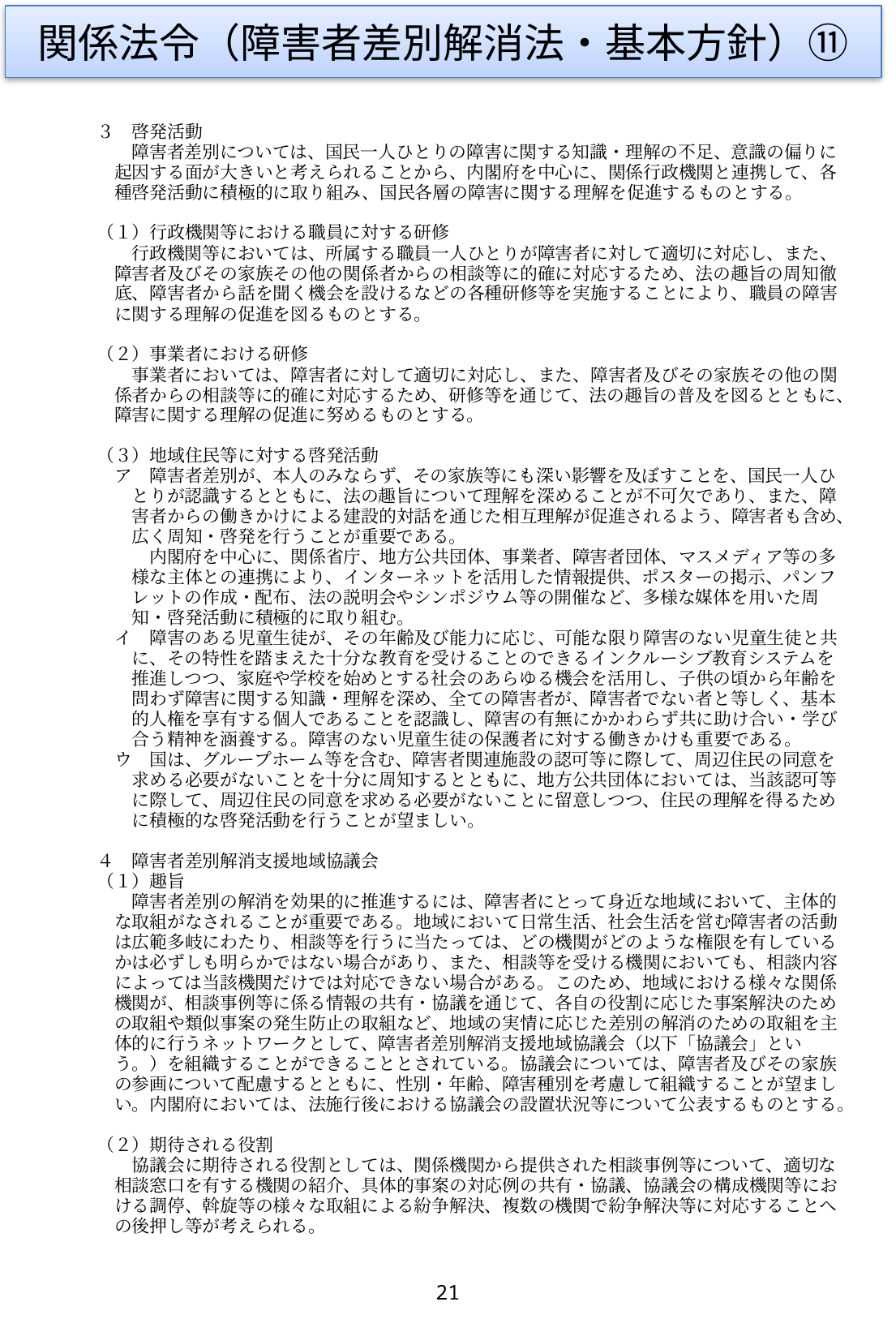

関係法令（障害者差別解消法・基本方針）⑪
　３　啓発活動
　　　障害者差別については、国民一人ひとりの障害に関する知識・理解の不足、意識の偏りに
　　起因する面が大きいと考えられることから、内閣府を中心に、関係行政機関と連携して、各
　　種啓発活動に積極的に取り組み、国民各層の障害に関する理解を促進するものとする。

　（１）行政機関等における職員に対する研修
　　　行政機関等においては、所属する職員一人ひとりが障害者に対して適切に対応し、また、
　　障害者及びその家族その他の関係者からの相談等に的確に対応するため、法の趣旨の周知徹
　　底、障害者から話を聞く機会を設けるなどの各種研修等を実施することにより、職員の障害
　　に関する理解の促進を図るものとする。

　（２）事業者における研修
　　　事業者においては、障害者に対して適切に対応し、また、障害者及びその家族その他の関
　　係者からの相談等に的確に対応するため、研修等を通じて、法の趣旨の普及を図るとともに、
　　障害に関する理解の促進に努めるものとする。

　（３）地域住民等に対する啓発活動
　　ア　障害者差別が、本人のみならず、その家族等にも深い影響を及ぼすことを、国民一人ひ
　　　とりが認識するとともに、法の趣旨について理解を深めることが不可欠であり、また、障
　　　害者からの働きかけによる建設的対話を通じた相互理解が促進されるよう、障害者も含め、
　　　広く周知・啓発を行うことが重要である。
　　　　内閣府を中心に、関係省庁、地方公共団体、事業者、障害者団体、マスメディア等の多
　　　様な主体との連携により、インターネットを活用した情報提供、ポスターの掲示、パンフ
　　　レットの作成・配布、法の説明会やシンポジウム等の開催など、多様な媒体を用いた周
　　　知・啓発活動に積極的に取り組む。
　　イ　障害のある児童生徒が、その年齢及び能力に応じ、可能な限り障害のない児童生徒と共
　　　に、その特性を踏まえた十分な教育を受けることのできるインクルーシブ教育システムを
　　　推進しつつ、家庭や学校を始めとする社会のあらゆる機会を活用し、子供の頃から年齢を
　　　問わず障害に関する知識・理解を深め、全ての障害者が、障害者でない者と等しく、基本
　　　的人権を享有する個人であることを認識し、障害の有無にかかわらず共に助け合い・学び
　　　合う精神を涵養する。障害のない児童生徒の保護者に対する働きかけも重要である。
　　ウ　国は、グループホーム等を含む、障害者関連施設の認可等に際して、周辺住民の同意を
　　　求める必要がないことを十分に周知するとともに、地方公共団体においては、当該認可等
　　　に際して、周辺住民の同意を求める必要がないことに留意しつつ、住民の理解を得るため
　　　に積極的な啓発活動を行うことが望ましい。

　４　障害者差別解消支援地域協議会
　（１）趣旨
　　　障害者差別の解消を効果的に推進するには、障害者にとって身近な地域において、主体的
　　な取組がなされることが重要である。地域において日常生活、社会生活を営む障害者の活動
　　は広範多岐にわたり、相談等を行うに当たっては、どの機関がどのような権限を有している
　　かは必ずしも明らかではない場合があり、また、相談等を受ける機関においても、相談内容
　　によっては当該機関だけでは対応できない場合がある。このため、地域における様々な関係
　　機関が、相談事例等に係る情報の共有・協議を通じて、各自の役割に応じた事案解決のため
　　の取組や類似事案の発生防止の取組など、地域の実情に応じた差別の解消のための取組を主
　　体的に行うネットワークとして、障害者差別解消支援地域協議会（以下「協議会」とい
　　う。）を組織することができることとされている。協議会については、障害者及びその家族
　　の参画について配慮するとともに、性別・年齢、障害種別を考慮して組織することが望まし
　　い。内閣府においては、法施行後における協議会の設置状況等について公表するものとする。

　（２）期待される役割
　　　協議会に期待される役割としては、関係機関から提供された相談事例等について、適切な
　　相談窓口を有する機関の紹介、具体的事案の対応例の共有・協議、協議会の構成機関等にお
　　ける調停、斡旋等の様々な取組による紛争解決、複数の機関で紛争解決等に対応することへ
　　の後押し等が考えられる。
21